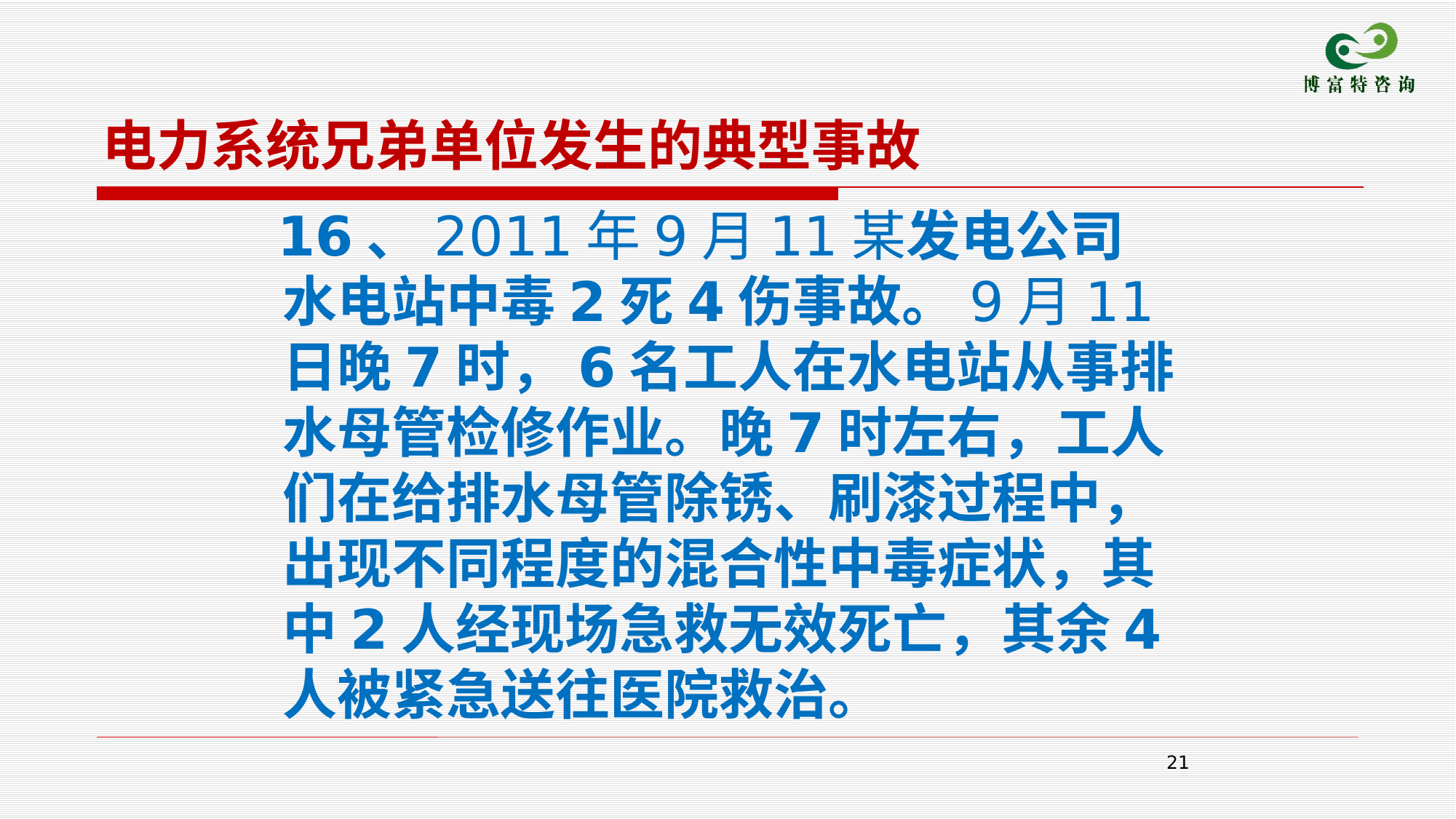

电力系统兄弟单位发生的典型事故
   16、2011年9月11某发电公司水电站中毒2死4伤事故。9月11日晚7时，6名工人在水电站从事排水母管检修作业。晚7时左右，工人们在给排水母管除锈、刷漆过程中，出现不同程度的混合性中毒症状，其中2人经现场急救无效死亡，其余4人被紧急送往医院救治。

21